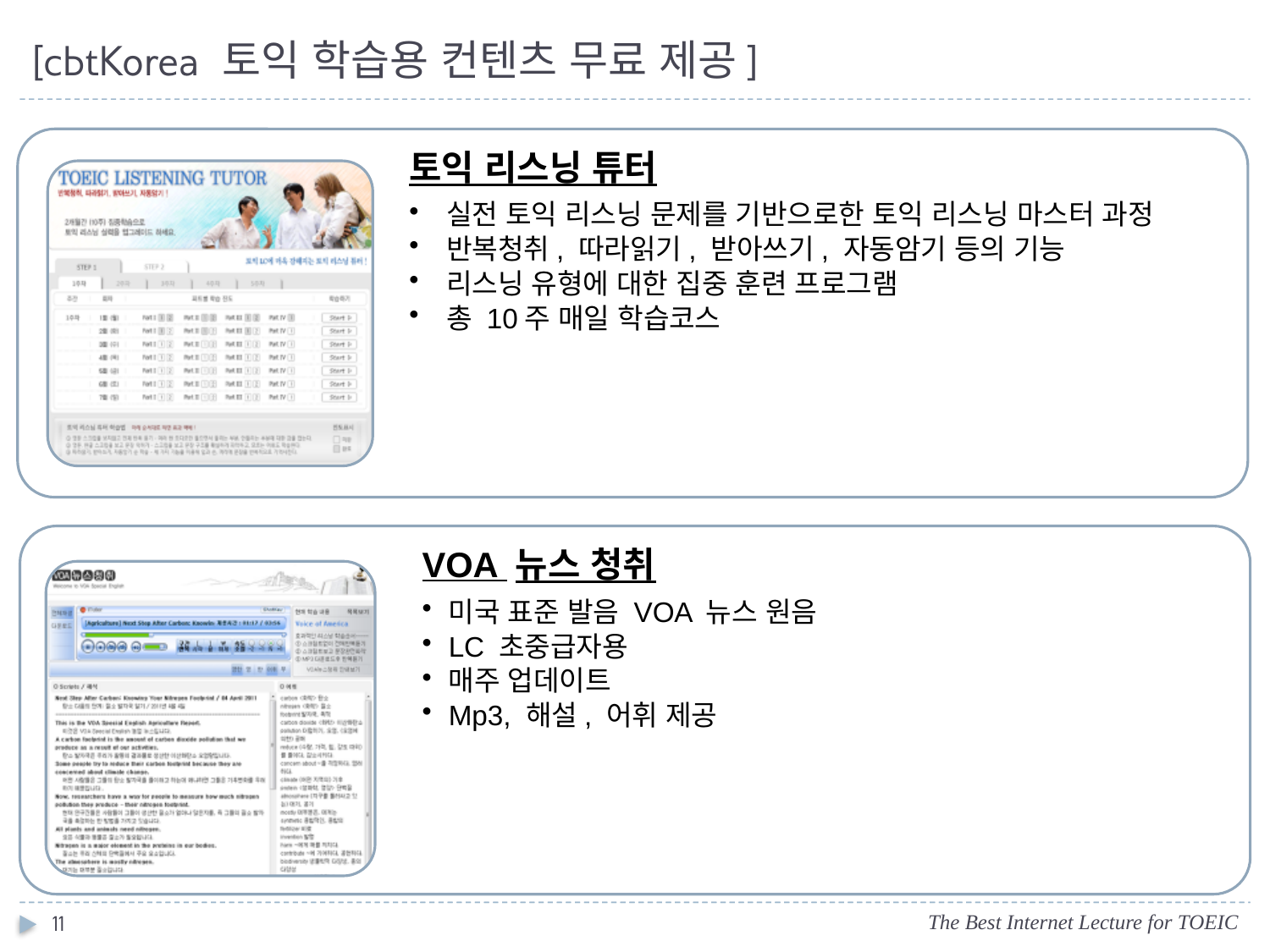

# [cbtKorea 토익 학습용 컨텐츠 무료 제공]
토익 리스닝 튜터
실전 토익 리스닝 문제를 기반으로한 토익 리스닝 마스터 과정
반복청취, 따라읽기, 받아쓰기, 자동암기 등의 기능
리스닝 유형에 대한 집중 훈련 프로그램
총 10주 매일 학습코스
VOA 뉴스 청취
미국 표준 발음 VOA 뉴스 원음
LC 초중급자용
매주 업데이트
Mp3, 해설, 어휘 제공
11
The Best Internet Lecture for TOEIC